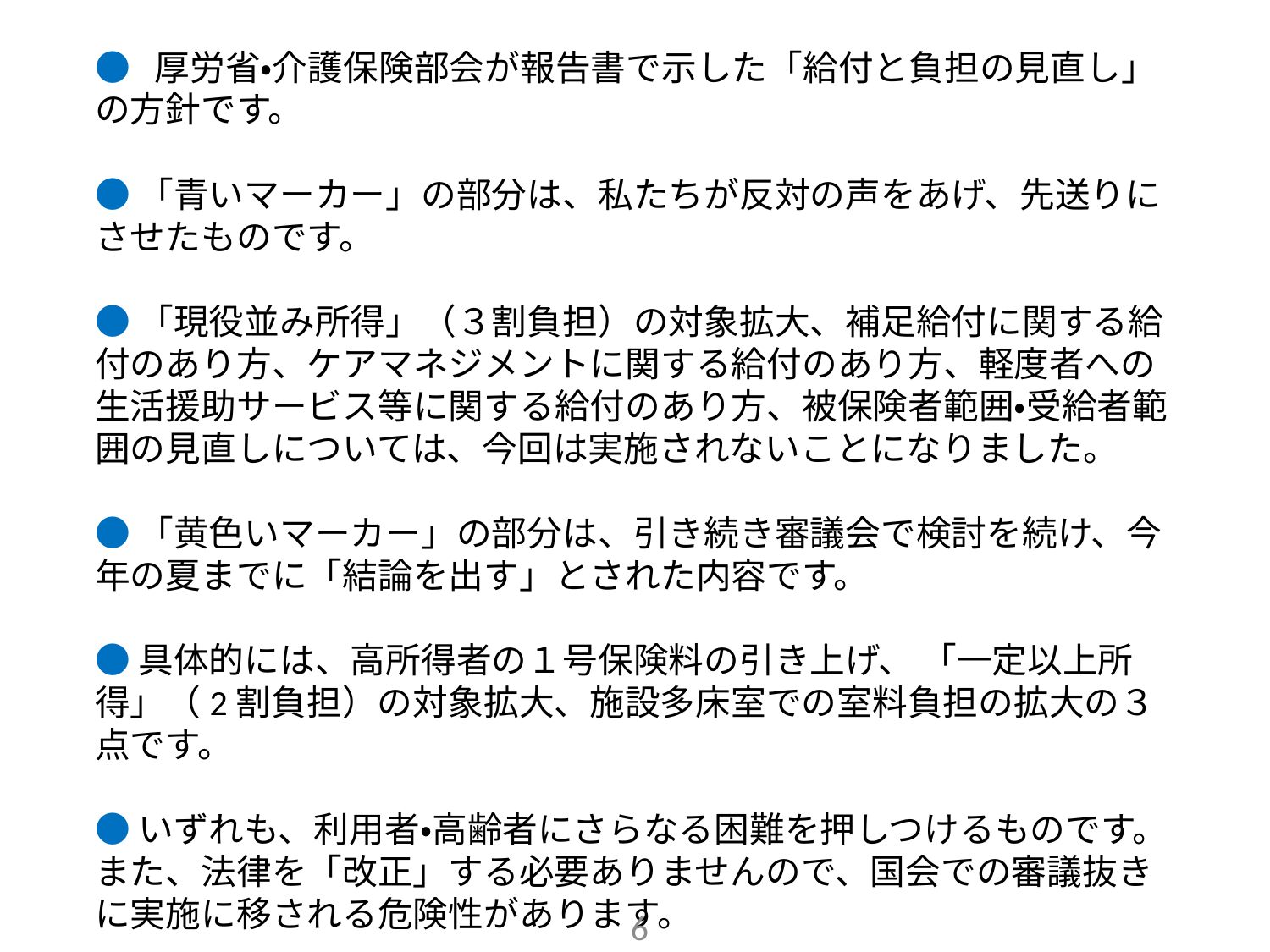

# ●  厚労省・介護保険部会が報告書で示した「給付と負担の見直し」の方針です。 ● 「青いマーカー」の部分は、私たちが反対の声をあげ、先送りにさせたものです。 ● 「現役並み所得」（３割負担）の対象拡大、補足給付に関する給付のあり方、ケアマネジメントに関する給付のあり方、軽度者への生活援助サービス等に関する給付のあり方、被保険者範囲・受給者範囲の見直しについては、今回は実施されないことになりました。 ● 「黄色いマーカー」の部分は、引き続き審議会で検討を続け、今年の夏までに「結論を出す」とされた内容です。 ● 具体的には、高所得者の１号保険料の引き上げ、 「一定以上所得」（2割負担）の対象拡大、施設多床室での室料負担の拡大の３点です。 ● いずれも、利用者・高齢者にさらなる困難を押しつけるものです。また、法律を「改正」する必要ありませんので、国会での審議抜きに実施に移される危険性があります。
6